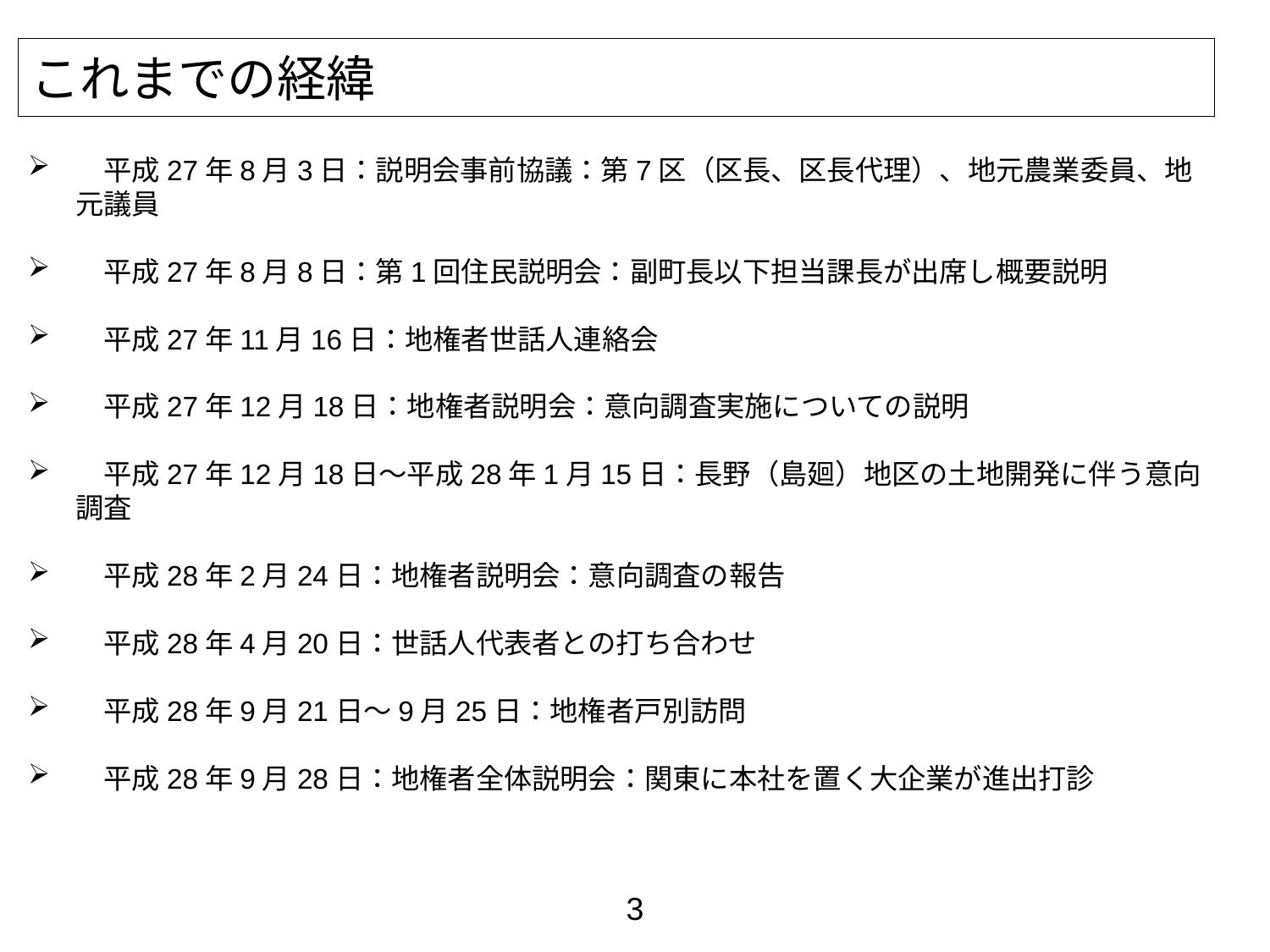

これまでの経緯
　平成27年8月3日：説明会事前協議：第7区（区長、区長代理）、地元農業委員、地元議員

　平成27年8月8日：第1回住民説明会：副町長以下担当課長が出席し概要説明

　平成27年11月16日：地権者世話人連絡会

　平成27年12月18日：地権者説明会：意向調査実施についての説明

　平成27年12月18日～平成28年1月15日：長野（島廻）地区の土地開発に伴う意向調査

　平成28年2月24日：地権者説明会：意向調査の報告

　平成28年4月20日：世話人代表者との打ち合わせ

　平成28年9月21日～9月25日：地権者戸別訪問

　平成28年9月28日：地権者全体説明会：関東に本社を置く大企業が進出打診

3